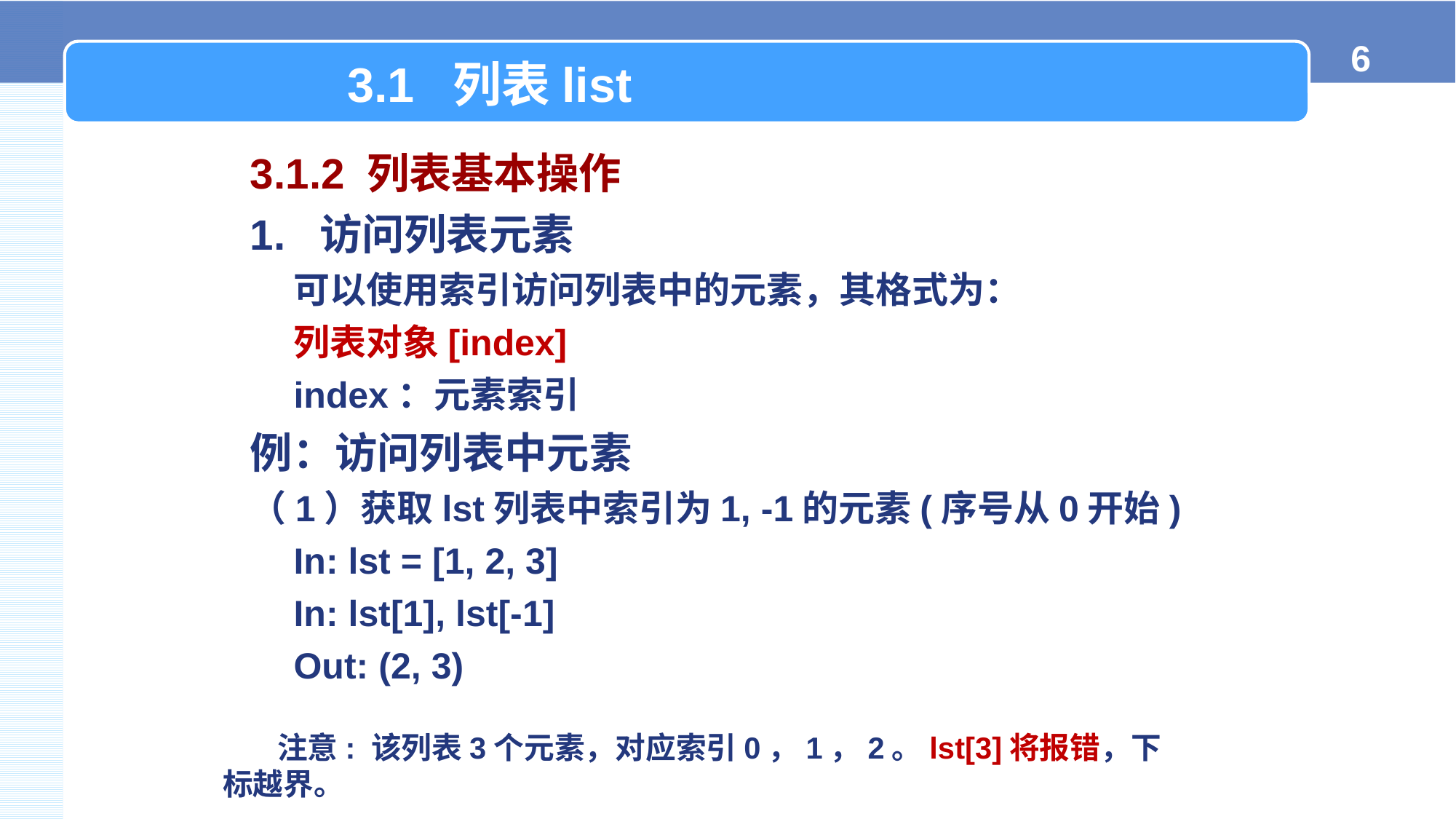

3.1  列表list
3.1.2 列表基本操作
1.  访问列表元素
可以使用索引访问列表中的元素，其格式为：
列表对象[index]
index：元素索引
例：访问列表中元素
（1）获取lst列表中索引为1, -1的元素(序号从0开始)
In: lst = [1, 2, 3]
In: lst[1], lst[-1]
Out: (2, 3)
注意: 该列表3个元素，对应索引0，1，2。lst[3]将报错，下标越界。